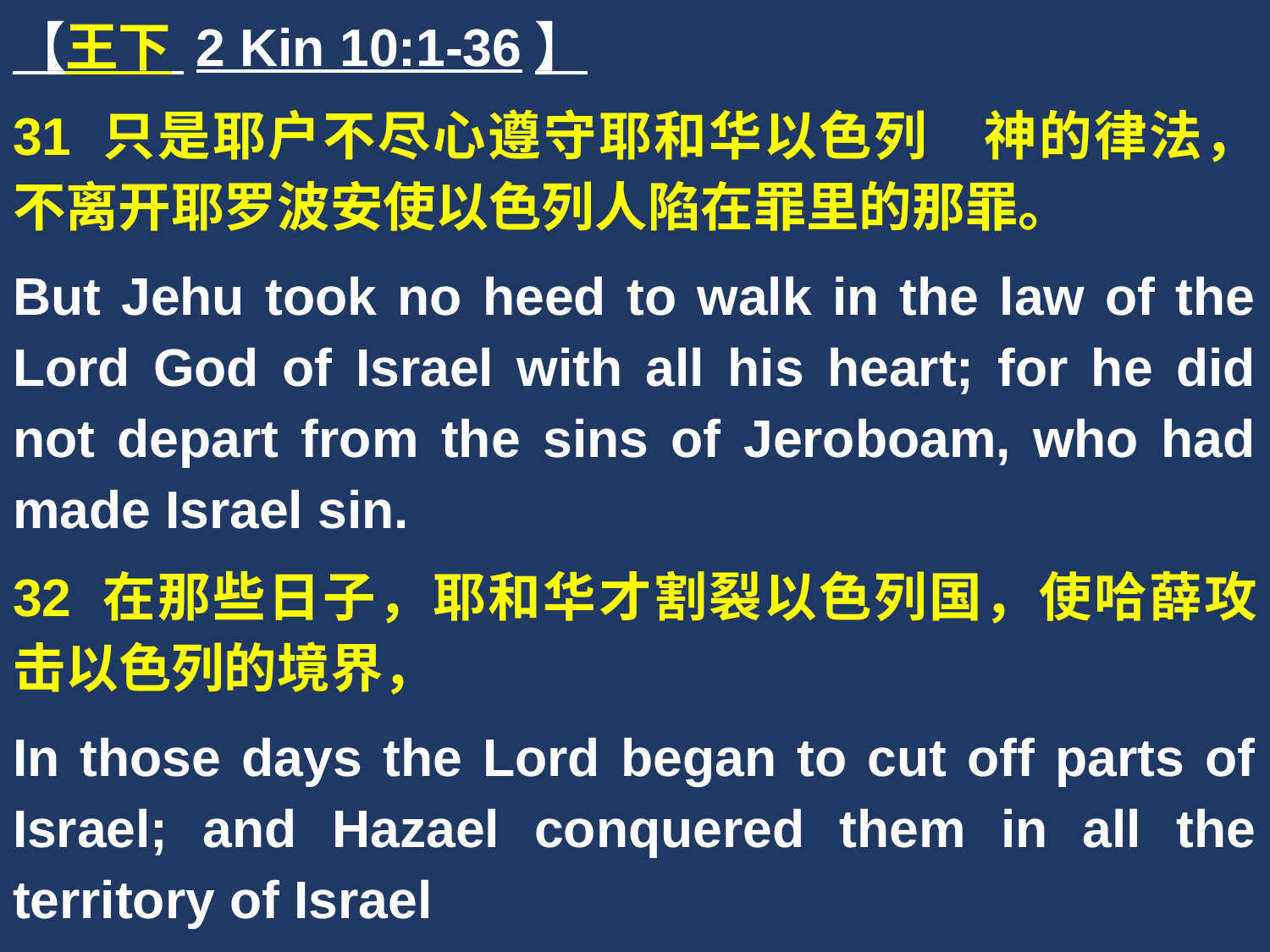

【王下 2 Kin 10:1-36】
31 只是耶户不尽心遵守耶和华以色列　神的律法，不离开耶罗波安使以色列人陷在罪里的那罪。
But Jehu took no heed to walk in the law of the Lord God of Israel with all his heart; for he did not depart from the sins of Jeroboam, who had made Israel sin.
32 在那些日子，耶和华才割裂以色列国，使哈薛攻击以色列的境界，
In those days the Lord began to cut off parts of Israel; and Hazael conquered them in all the territory of Israel